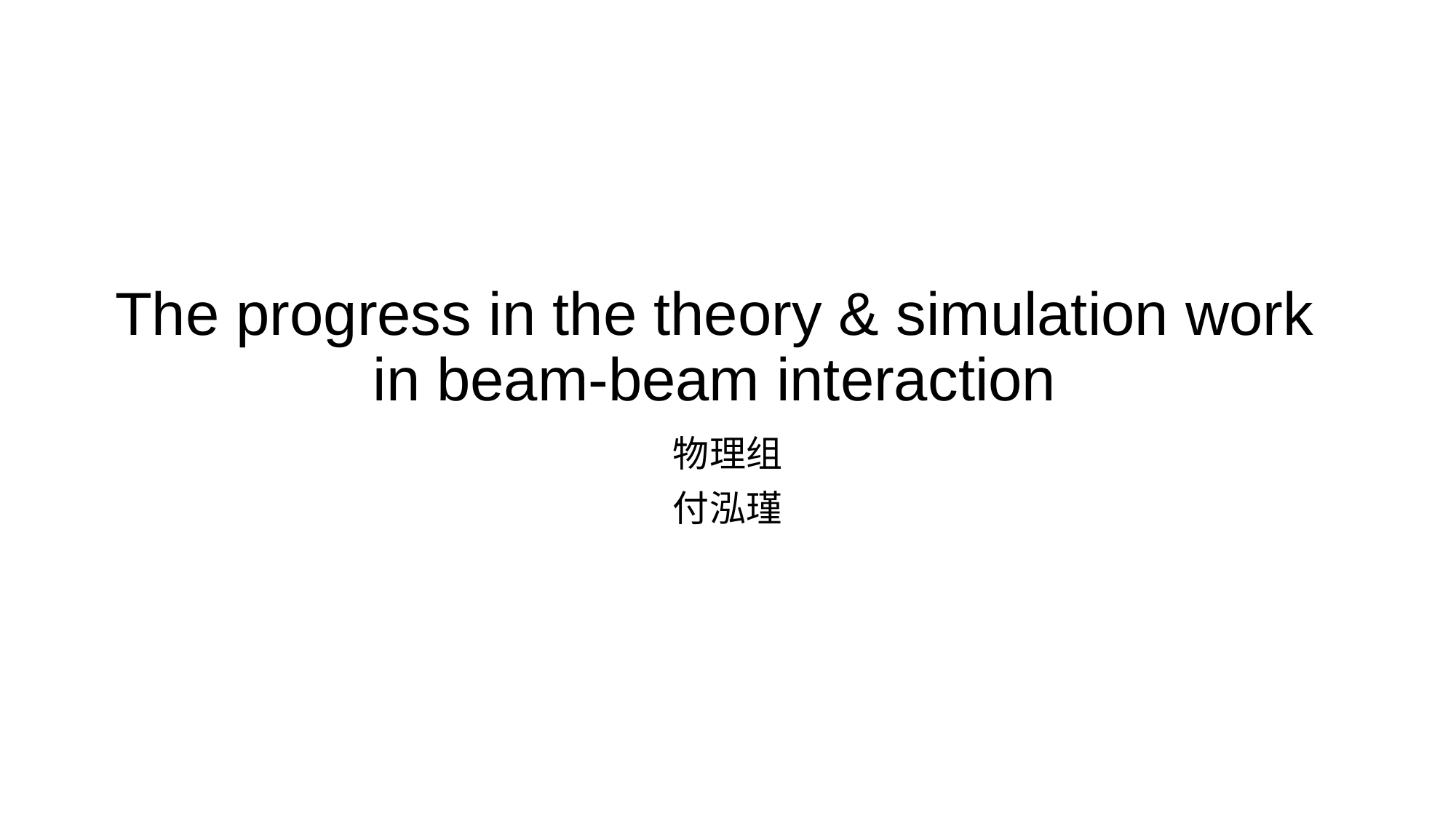

# The progress in the theory & simulation work in beam-beam interaction
物理组
付泓瑾